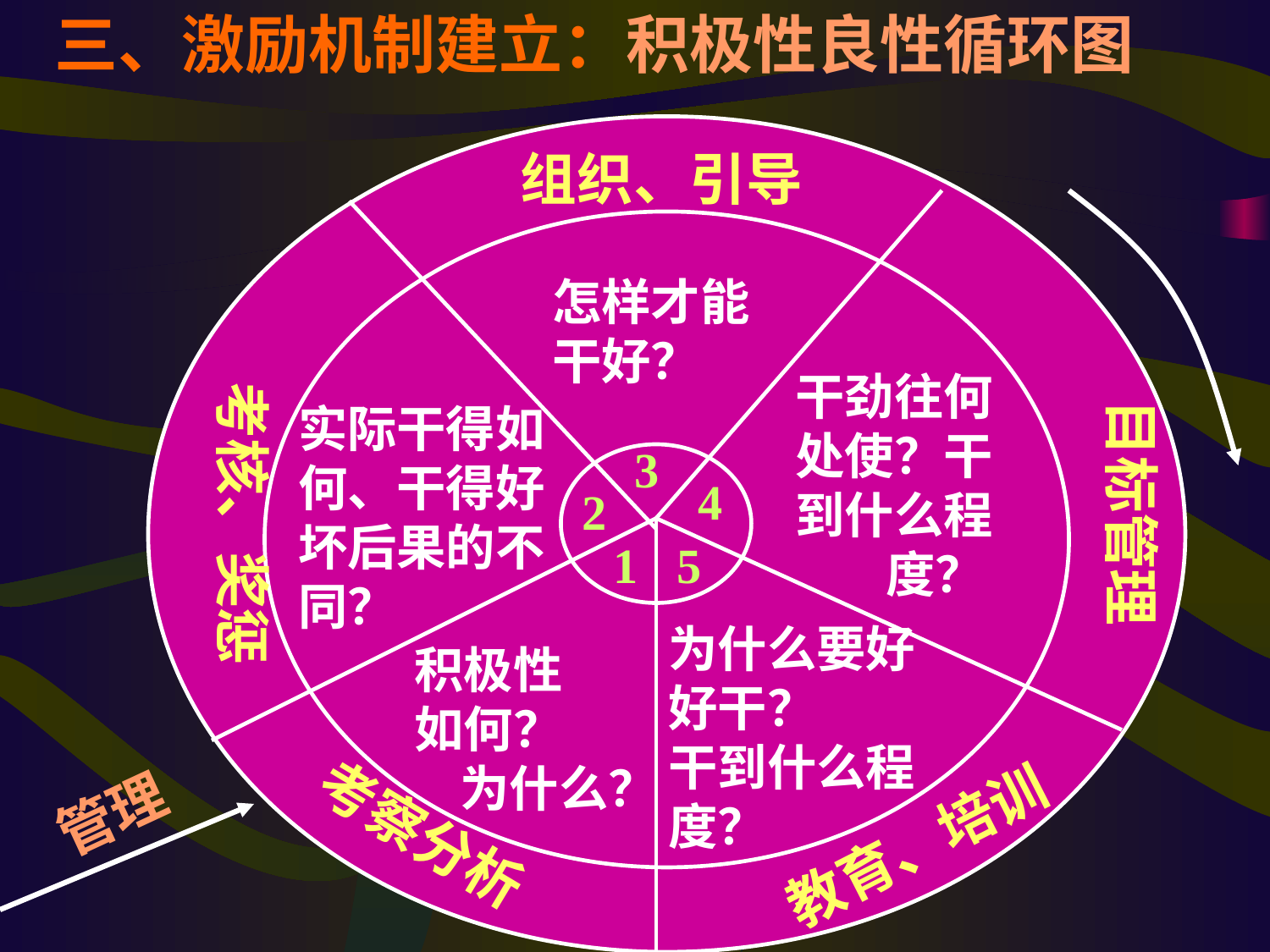

三、激励机制建立：积极性良性循环图

组织、引导

怎样才能干好？
考核、奖惩
干劲往何处使？干到什么程
       度？
目标管理
实际干得如何、干得好坏后果的不同？
3

4
2
1
5
为什么要好好干？
干到什么程度？
积极性
如何？
   为什么？
管理
考察分析
教育、培训
#